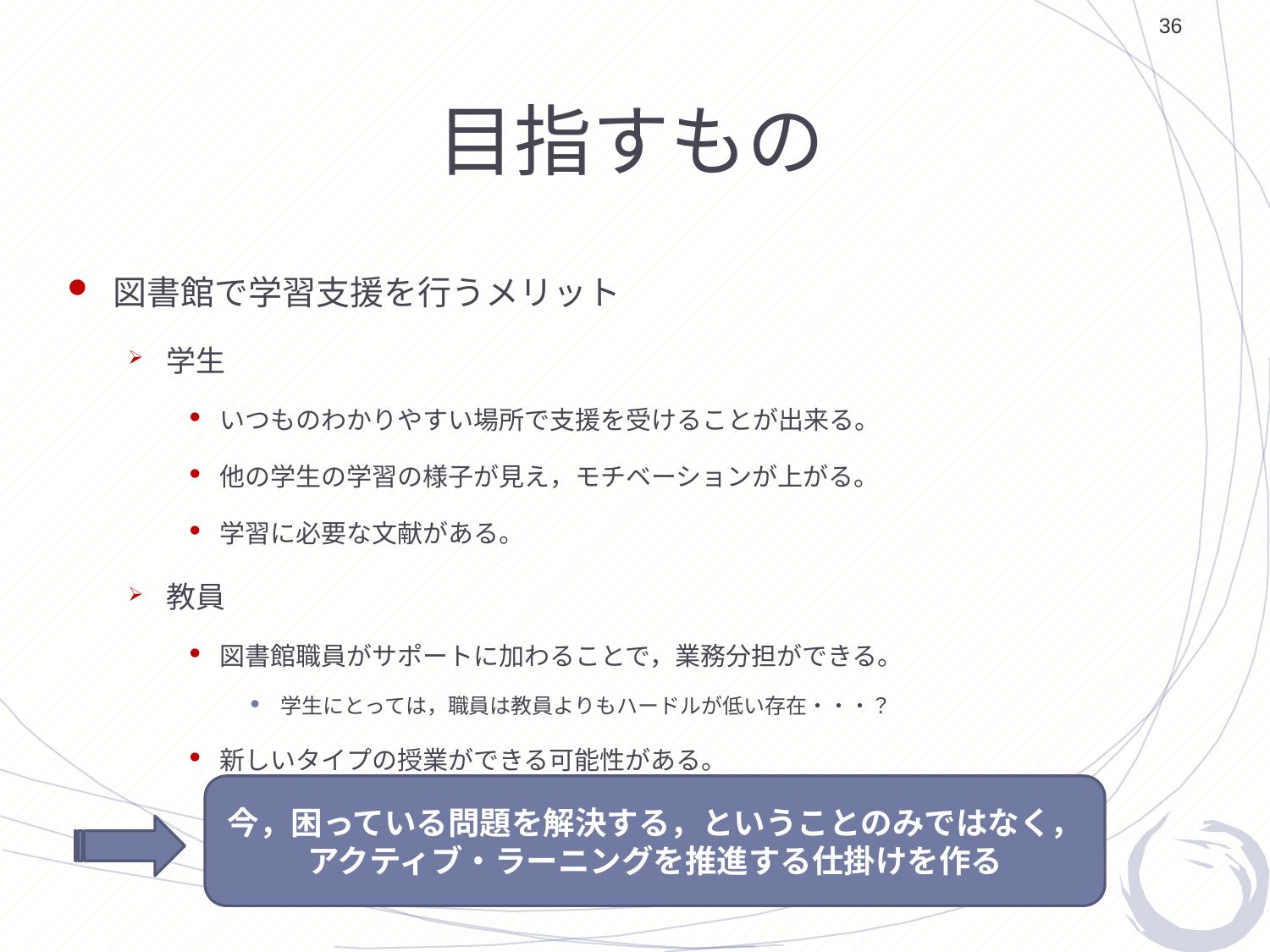

36
# 目指すもの
図書館で学習支援を行うメリット
学生
いつものわかりやすい場所で支援を受けることが出来る。
他の学生の学習の様子が見え，モチベーションが上がる。
学習に必要な文献がある。
教員
図書館職員がサポートに加わることで，業務分担ができる。
学生にとっては，職員は教員よりもハードルが低い存在・・・？
新しいタイプの授業ができる可能性がある。

今，困っている問題を解決する，ということのみではなく，アクティブ・ラーニングを推進する仕掛けを作る